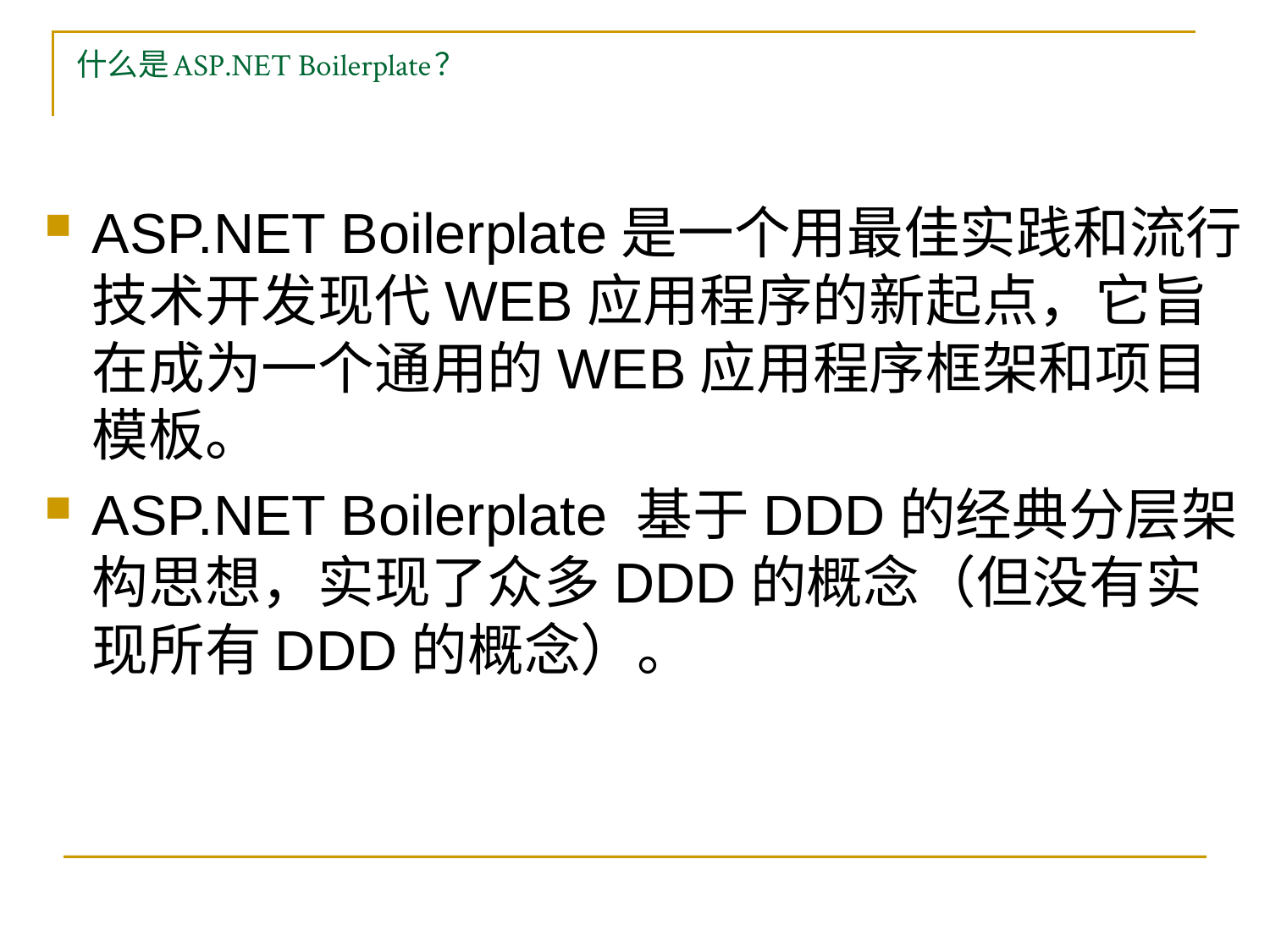

# 什么是ASP.NET Boilerplate？
ASP.NET Boilerplate是一个用最佳实践和流行技术开发现代WEB应用程序的新起点，它旨在成为一个通用的WEB应用程序框架和项目模板。
ASP.NET Boilerplate 基于DDD的经典分层架构思想，实现了众多DDD的概念（但没有实现所有DDD的概念）。